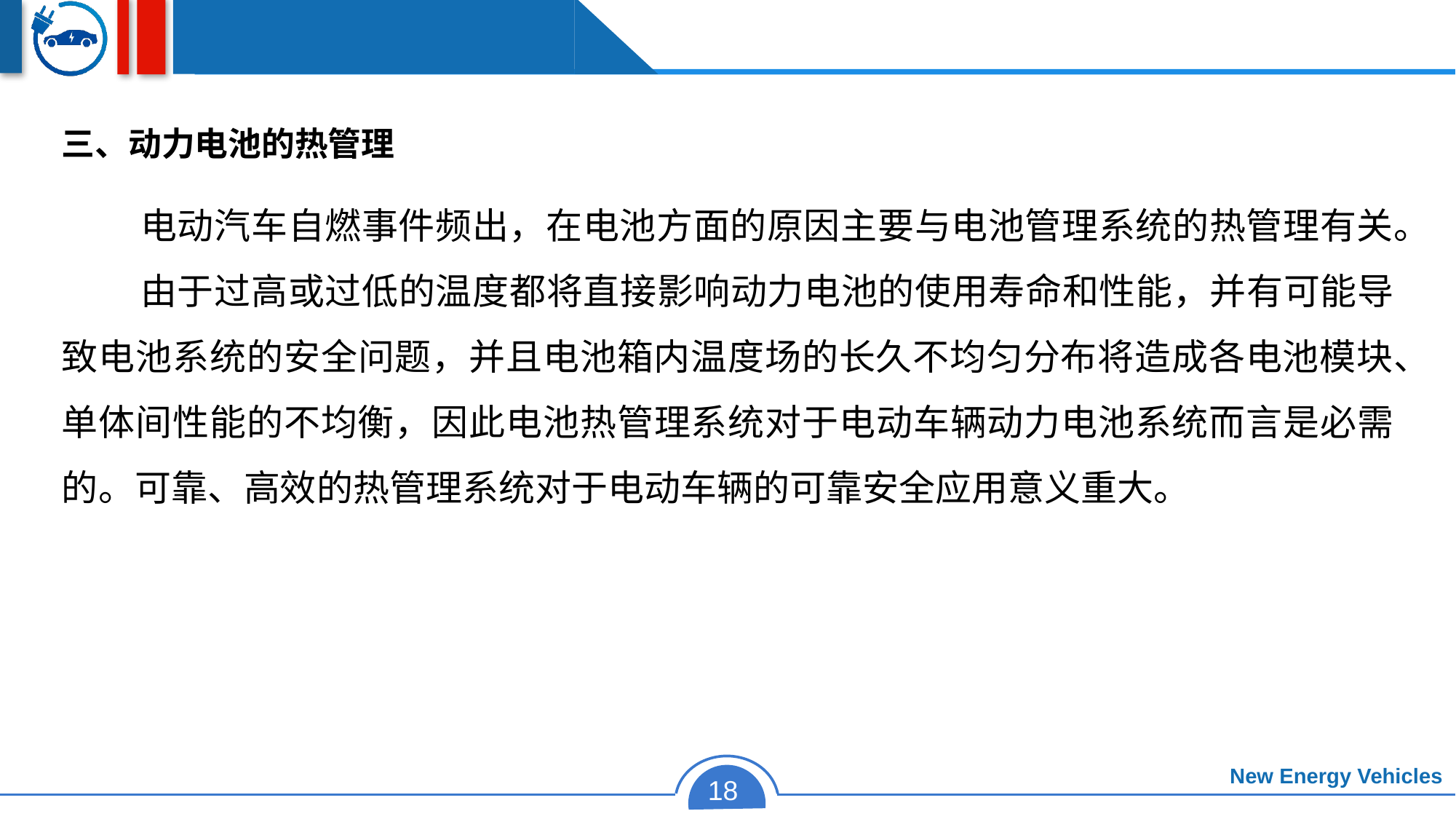

三、动力电池的热管理
        电动汽车自燃事件频出，在电池方面的原因主要与电池管理系统的热管理有关。
        由于过高或过低的温度都将直接影响动力电池的使用寿命和性能，并有可能导致电池系统的安全问题，并且电池箱内温度场的长久不均匀分布将造成各电池模块、单体间性能的不均衡，因此电池热管理系统对于电动车辆动力电池系统而言是必需的。可靠、高效的热管理系统对于电动车辆的可靠安全应用意义重大。